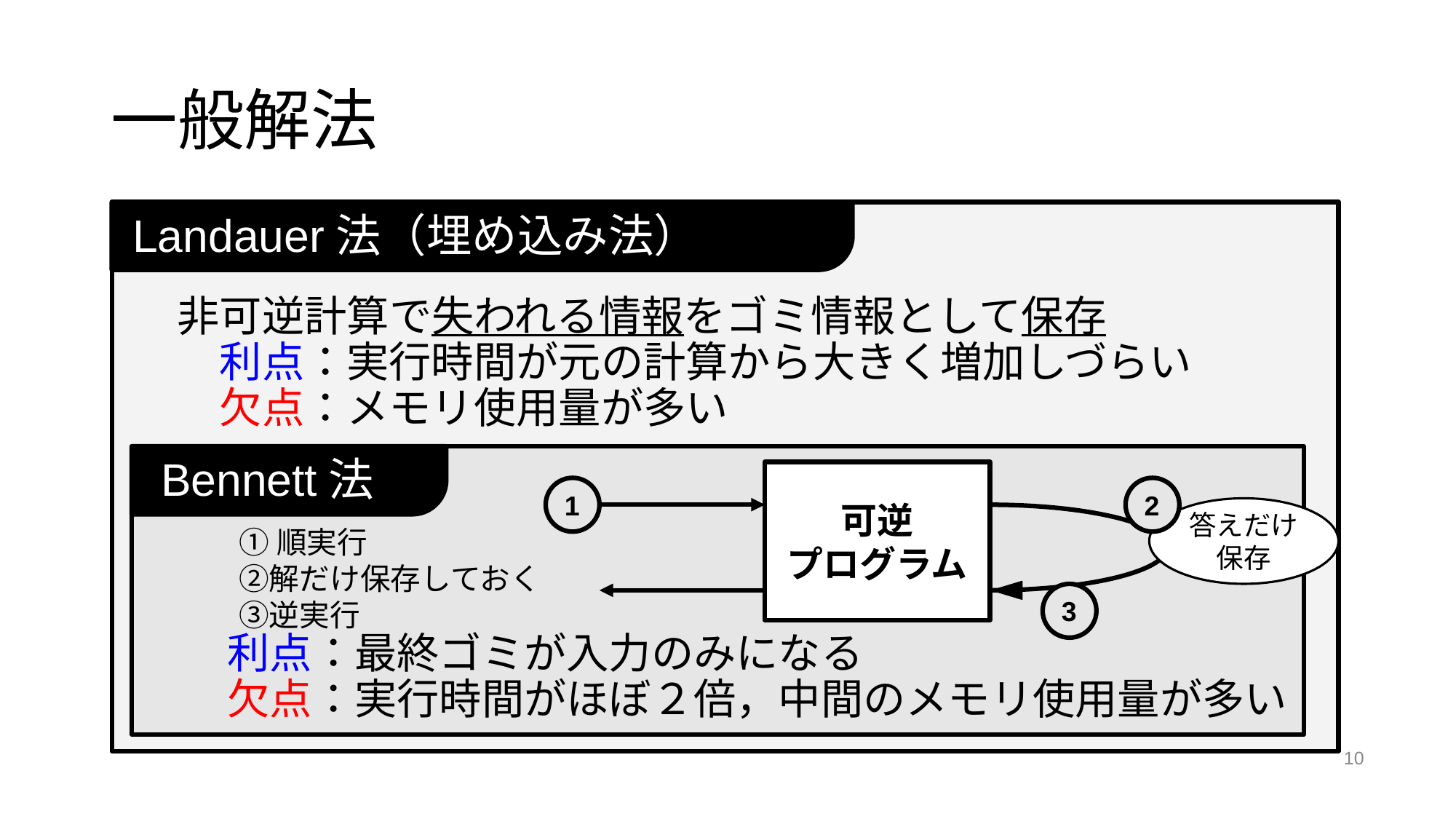

# 一般解法

非可逆計算で失われる情報をゴミ情報として保存
　利点：実行時間が元の計算から大きく増加しづらい
　欠点：メモリ使用量が多い

Landauer法（埋め込み法）

　　利点：最終ゴミが入力のみになる
　　欠点：実行時間がほぼ２倍，中間のメモリ使用量が多い

Bennett法
可逆
プログラム
1
2
答えだけ
保存

①順実行
②解だけ保存しておく
③逆実行

3
10